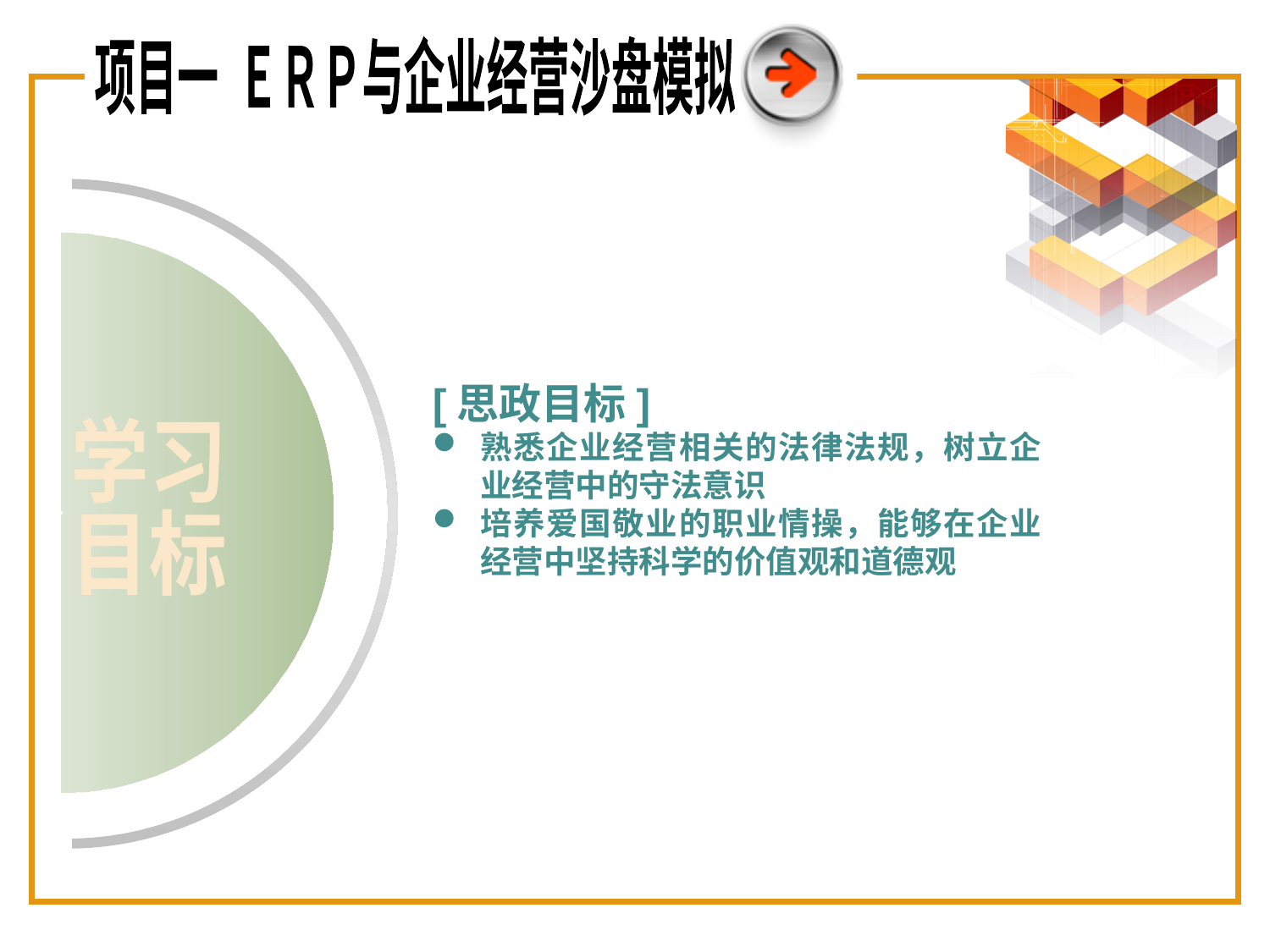

项目一  ＥＲＰ与企业经营沙盘模拟

[思政目标]
熟悉企业经营相关的法律法规，树立企业经营中的守法意识
培养爱国敬业的职业情操，能够在企业经营中坚持科学的价值观和道德观
学习
目标